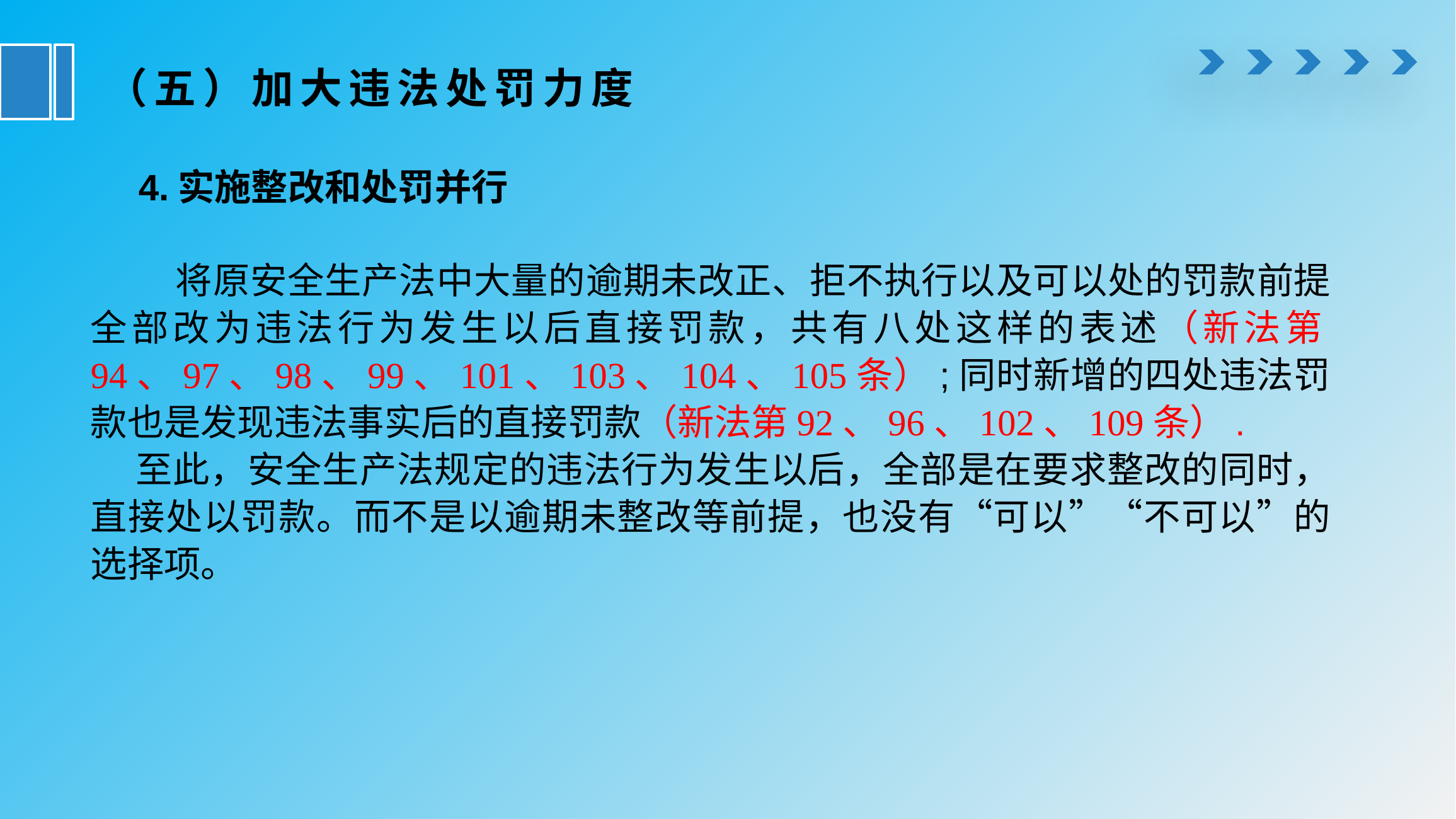

# （五）加大违法处罚力度
         4.实施整改和处罚并行
          将原安全生产法中大量的逾期未改正、拒不执行以及可以处的罚款前提全部改为违法行为发生以后直接罚款，共有八处这样的表述（新法第94、97、98、99、101、103、104、105条）;同时新增的四处违法罚款也是发现违法事实后的直接罚款（新法第92、96、102、109条）.
    至此，安全生产法规定的违法行为发生以后，全部是在要求整改的同时，直接处以罚款。而不是以逾期未整改等前提，也没有“可以”“不可以”的选择项。